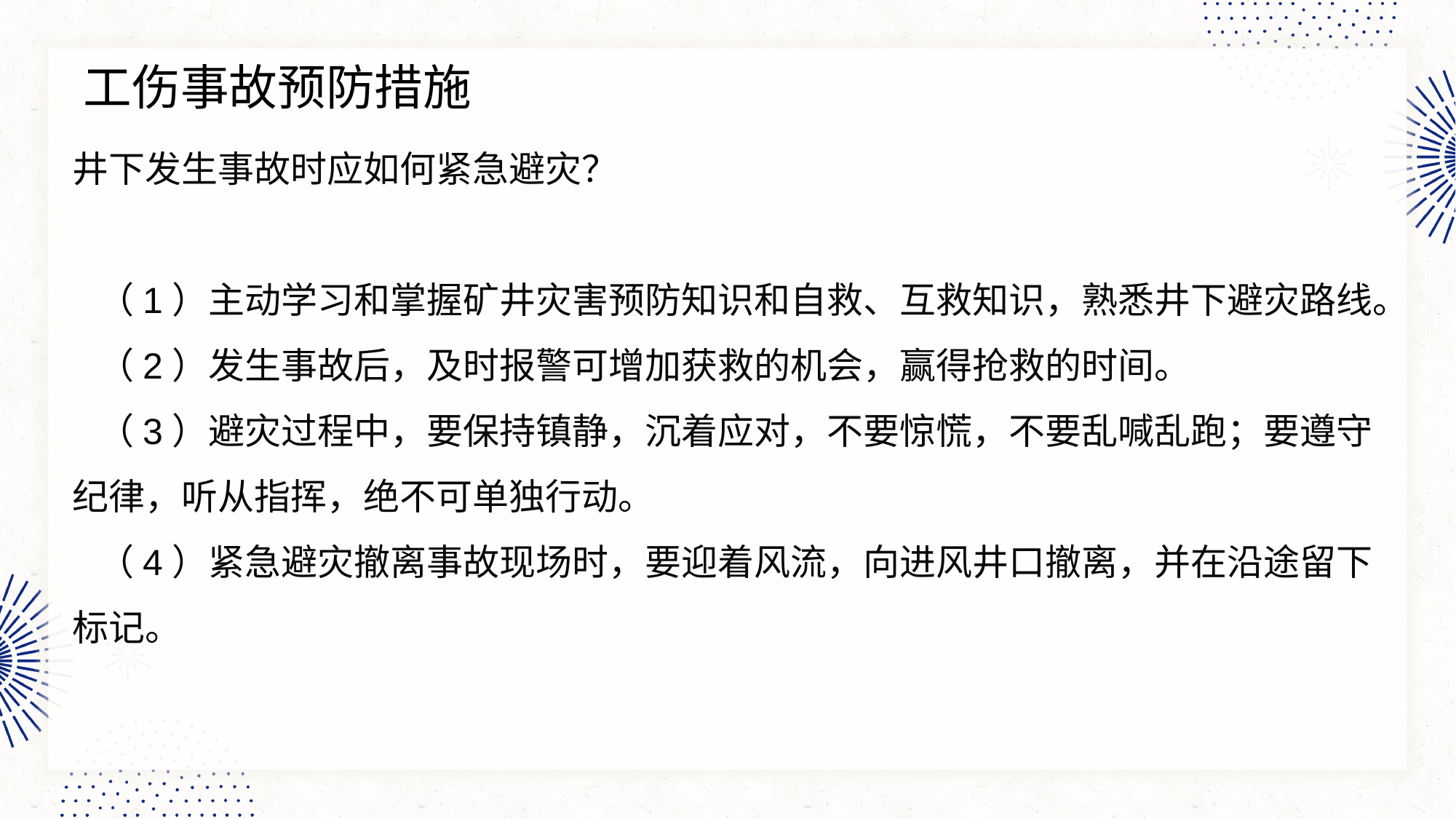

工伤事故预防措施
井下发生事故时应如何紧急避灾？

  （1）主动学习和掌握矿井灾害预防知识和自救、互救知识，熟悉井下避灾路线。
  （2）发生事故后，及时报警可增加获救的机会，赢得抢救的时间。
  （3）避灾过程中，要保持镇静，沉着应对，不要惊慌，不要乱喊乱跑；要遵守纪律，听从指挥，绝不可单独行动。
  （4）紧急避灾撤离事故现场时，要迎着风流，向进风井口撤离，并在沿途留下标记。